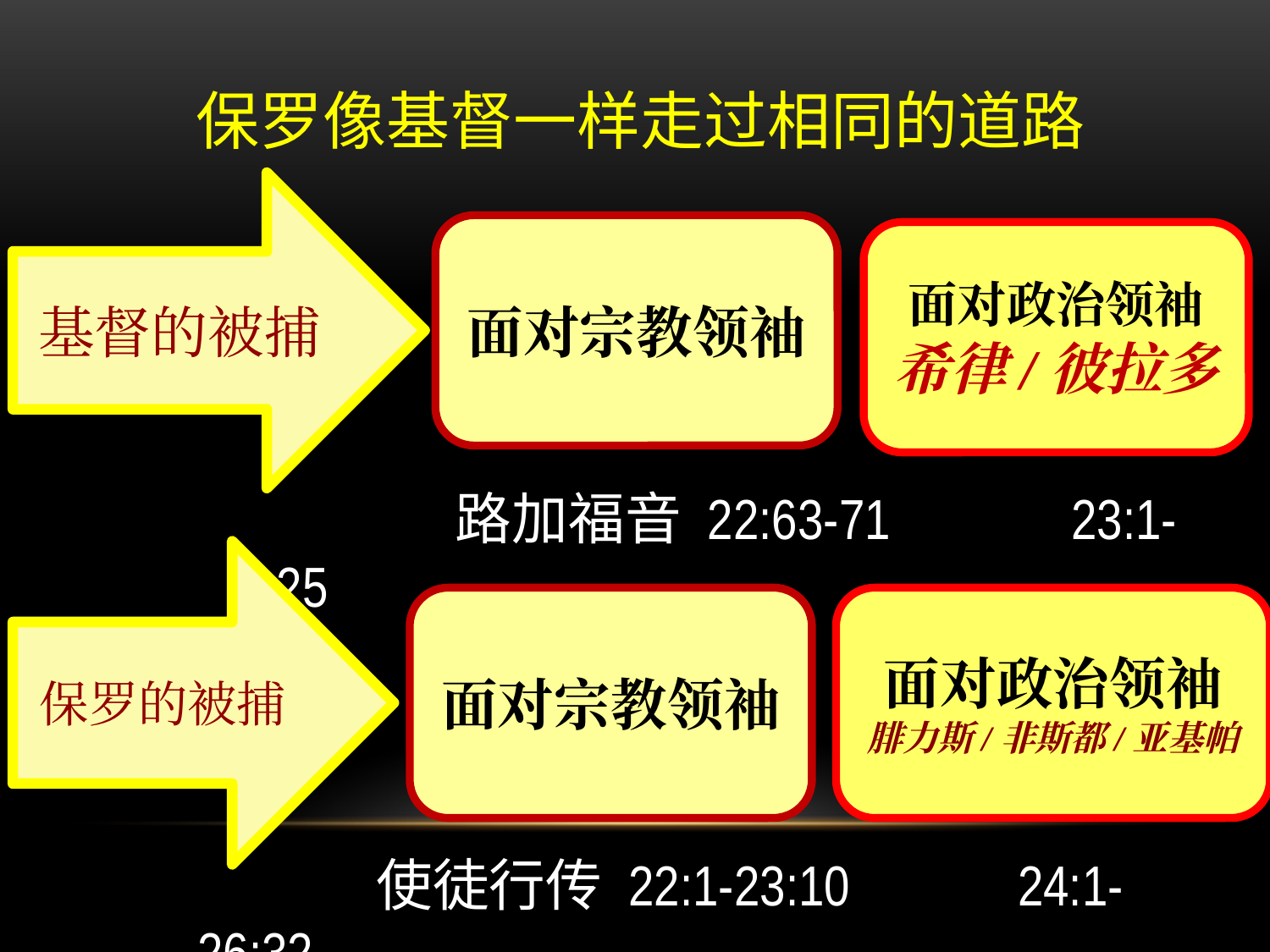

保罗像基督一样走过相同的道路
基督的被捕
面对宗教领袖
面对政治领袖
希律/彼拉多
             路加福音 22:63-71              23:1-25
保罗的被捕
面对宗教领袖
面对政治领袖
腓力斯/非斯都/亚基帕
             使徒行传 22:1-23:10             24:1-26:32